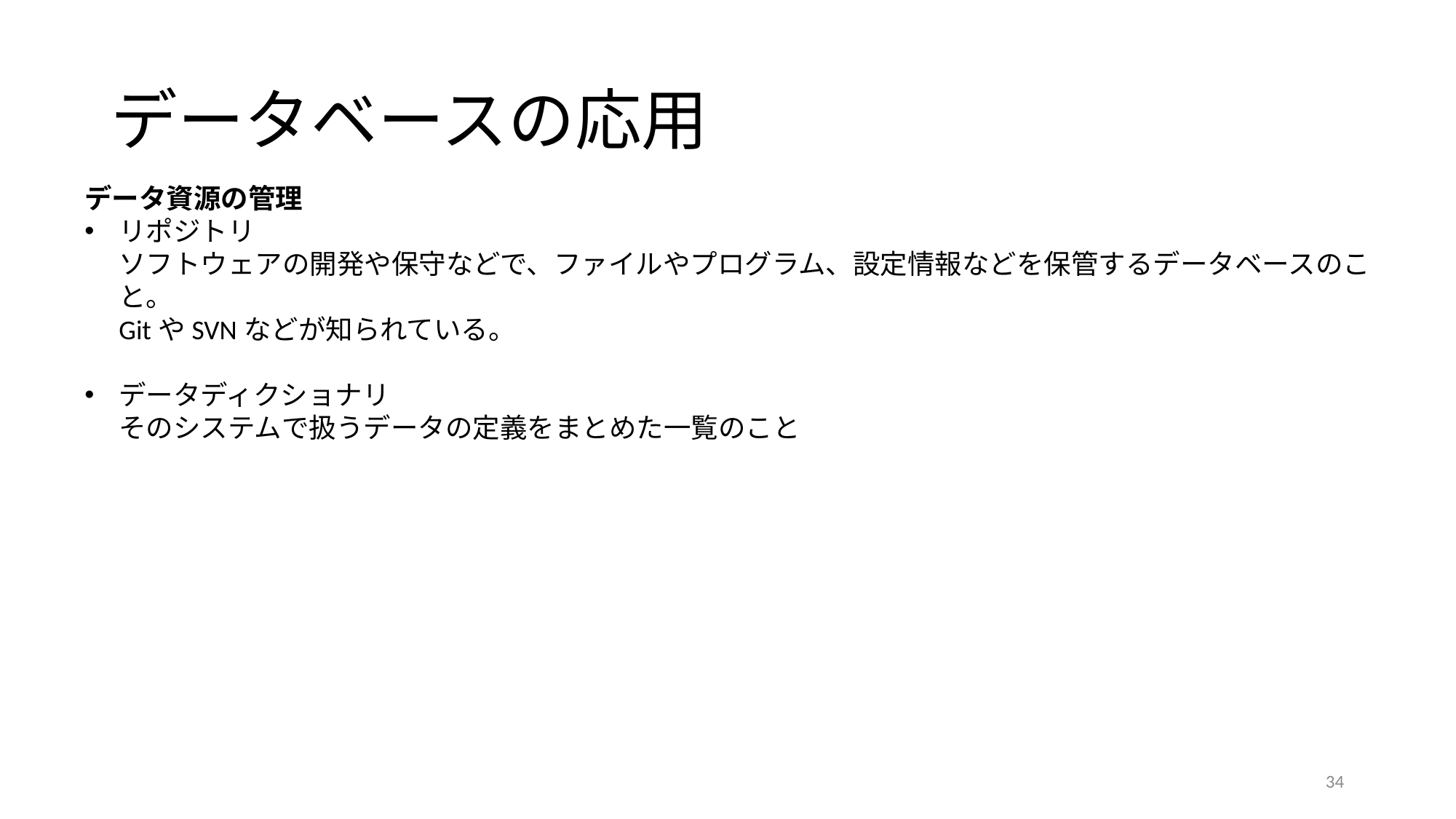

# データベースの応用
データ資源の管理
リポジトリ
ソフトウェアの開発や保守などで、ファイルやプログラム、設定情報などを保管するデータベースのこと。
GitやSVNなどが知られている。

データディクショナリ
そのシステムで扱うデータの定義をまとめた一覧のこと

34